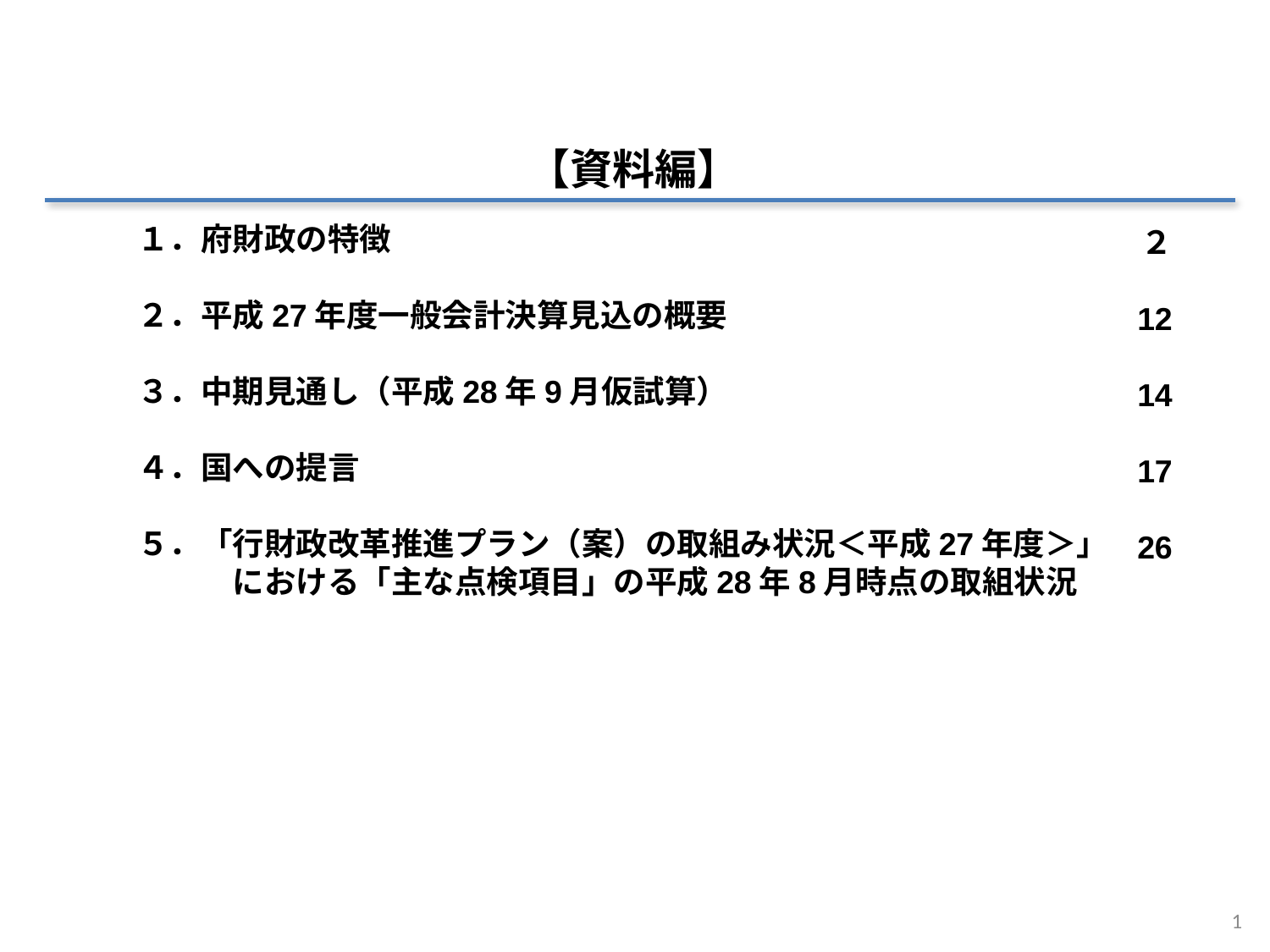

【資料編】
１．府財政の特徴

２．平成27年度一般会計決算見込の概要

３．中期見通し（平成28年9月仮試算）

４．国への提言

５．「行財政改革推進プラン（案）の取組み状況＜平成27年度＞」
　　　における「主な点検項目」の平成28年8月時点の取組状況
２

12

14

17

26

1